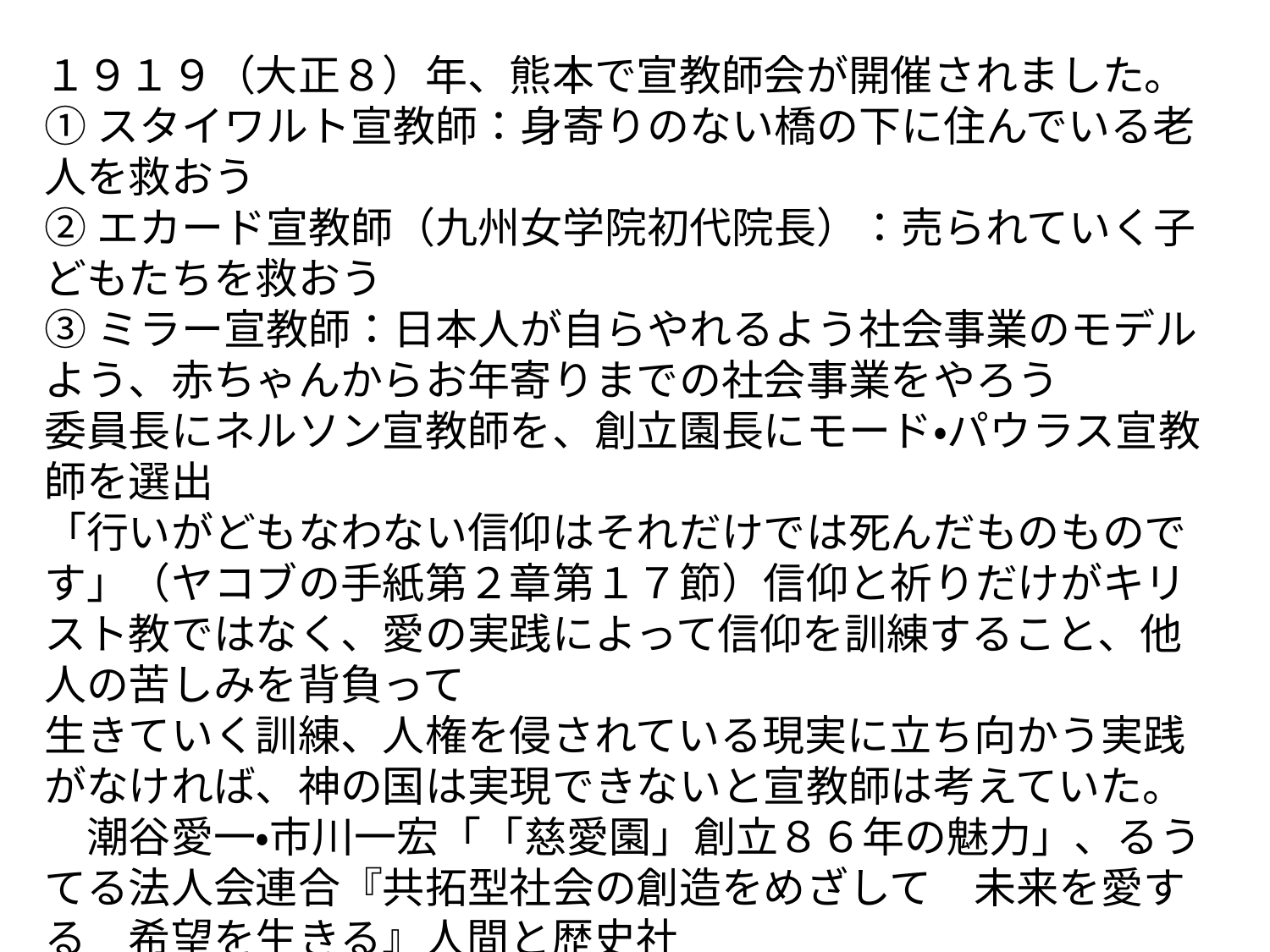

１９１９（大正８）年、熊本で宣教師会が開催されました。
①スタイワルト宣教師：身寄りのない橋の下に住んでいる老人を救おう
②エカード宣教師（九州女学院初代院長）：売られていく子どもたちを救おう
③ミラー宣教師：日本人が自らやれるよう社会事業のモデルよう、赤ちゃんからお年寄りまでの社会事業をやろう
委員長にネルソン宣教師を、創立園長にモード・パウラス宣教師を選出
「行いがどもなわない信仰はそれだけでは死んだものものです」（ヤコブの手紙第２章第１７節）信仰と祈りだけがキリスト教ではなく、愛の実践によって信仰を訓練すること、他人の苦しみを背負って
生きていく訓練、人権を侵されている現実に立ち向かう実践がなければ、神の国は実現できないと宣教師は考えていた。
　潮谷愛一・市川一宏「「慈愛園」創立８６年の魅力」、るうてる法人会連合『共拓型社会の創造をめざして　未来を愛する　希望を生きる』人間と歴史社